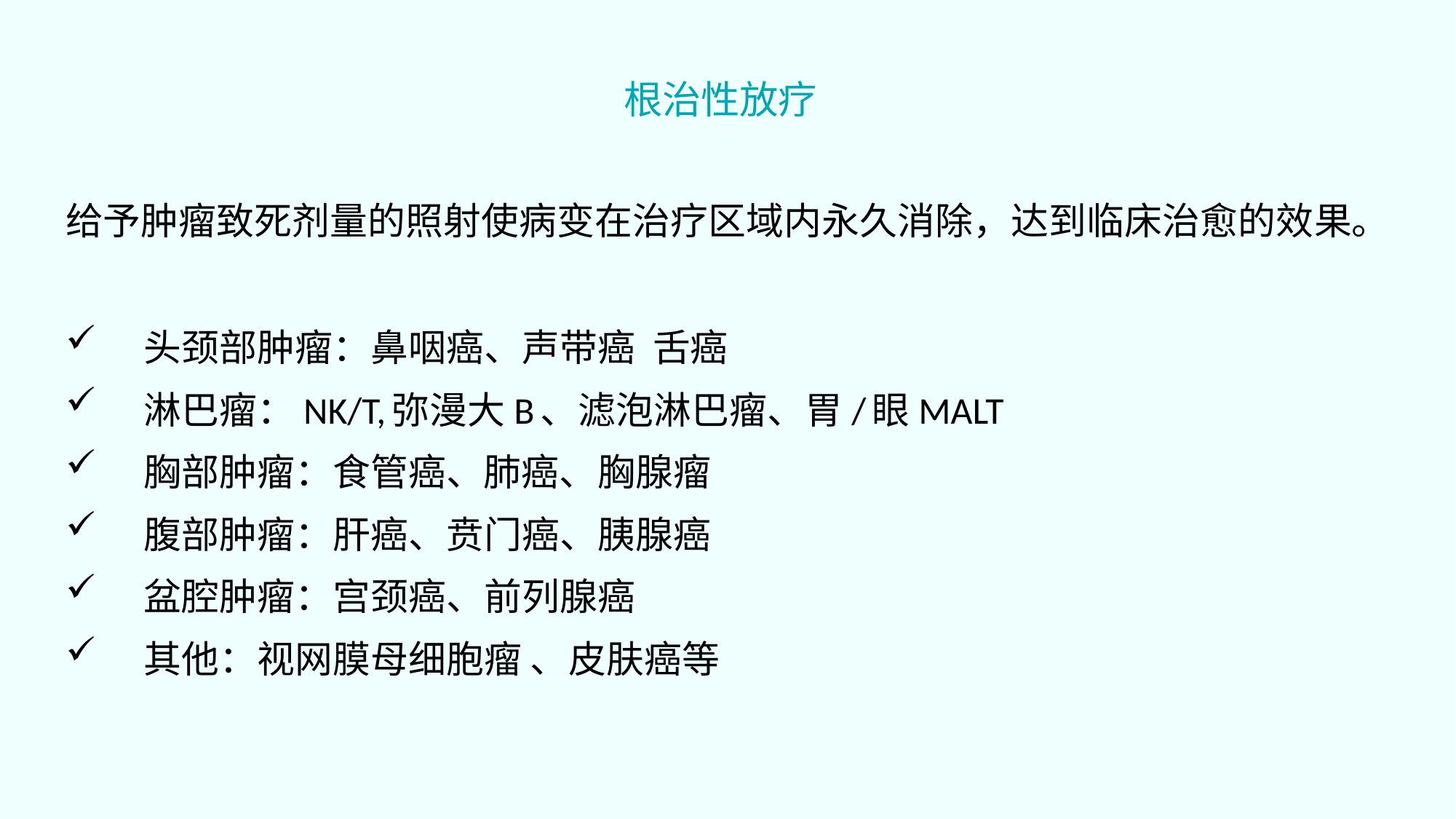

# 根治性放疗
给予肿瘤致死剂量的照射使病变在治疗区域内永久消除，达到临床治愈的效果。

    头颈部肿瘤：鼻咽癌、声带癌  舌癌
    淋巴瘤：NK/T,弥漫大B、滤泡淋巴瘤、胃/眼MALT
    胸部肿瘤：食管癌、肺癌、胸腺瘤
    腹部肿瘤：肝癌、贲门癌、胰腺癌
    盆腔肿瘤：宫颈癌、前列腺癌
    其他：视网膜母细胞瘤 、皮肤癌等